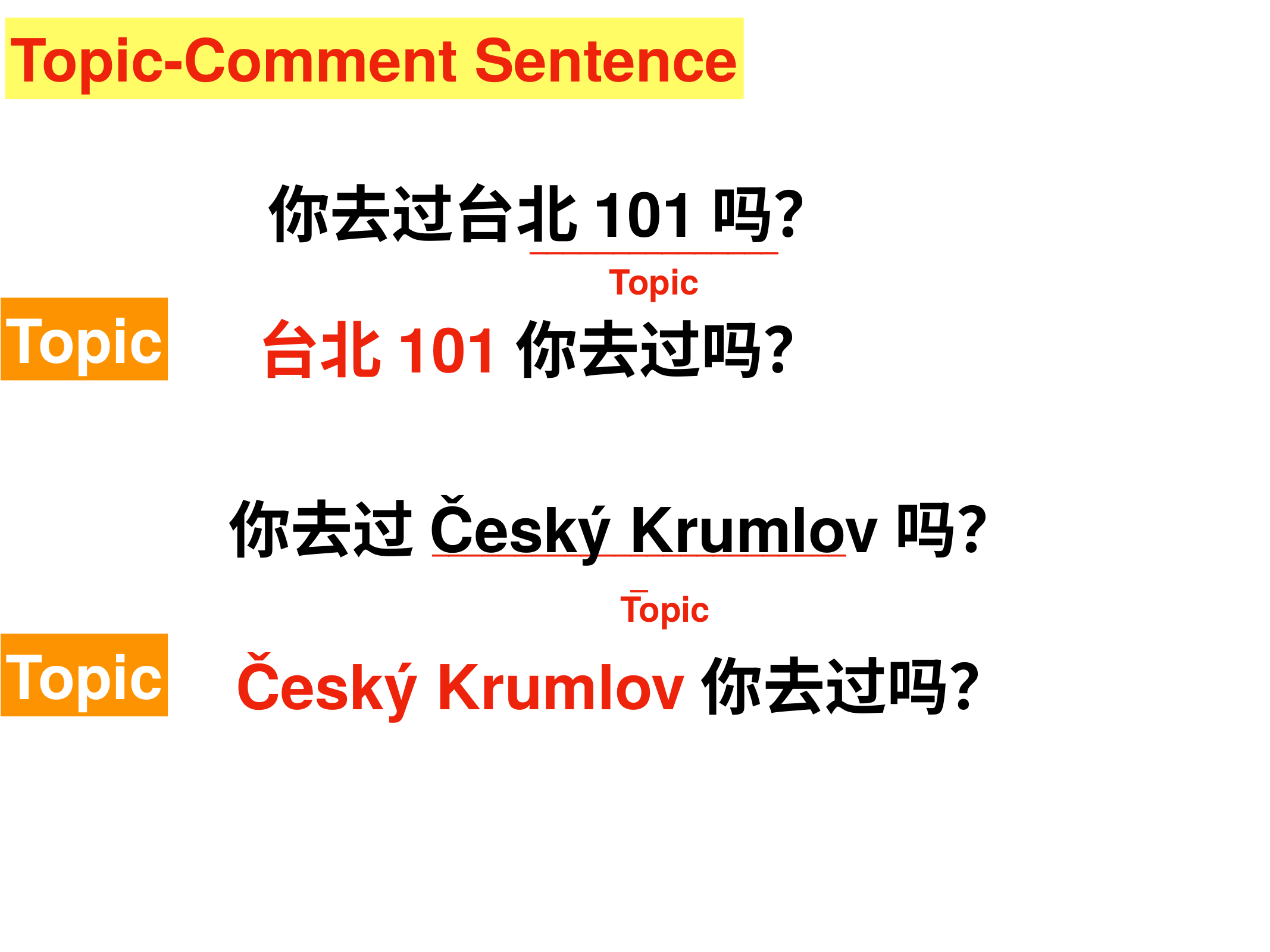

Topic-Comment Sentence
你去过台北101吗？
_______________
Topic
Topic
台北101你去过吗？
你去过Český Krumlov吗？
__________________________
Topic
Topic
Český Krumlov你去过吗？